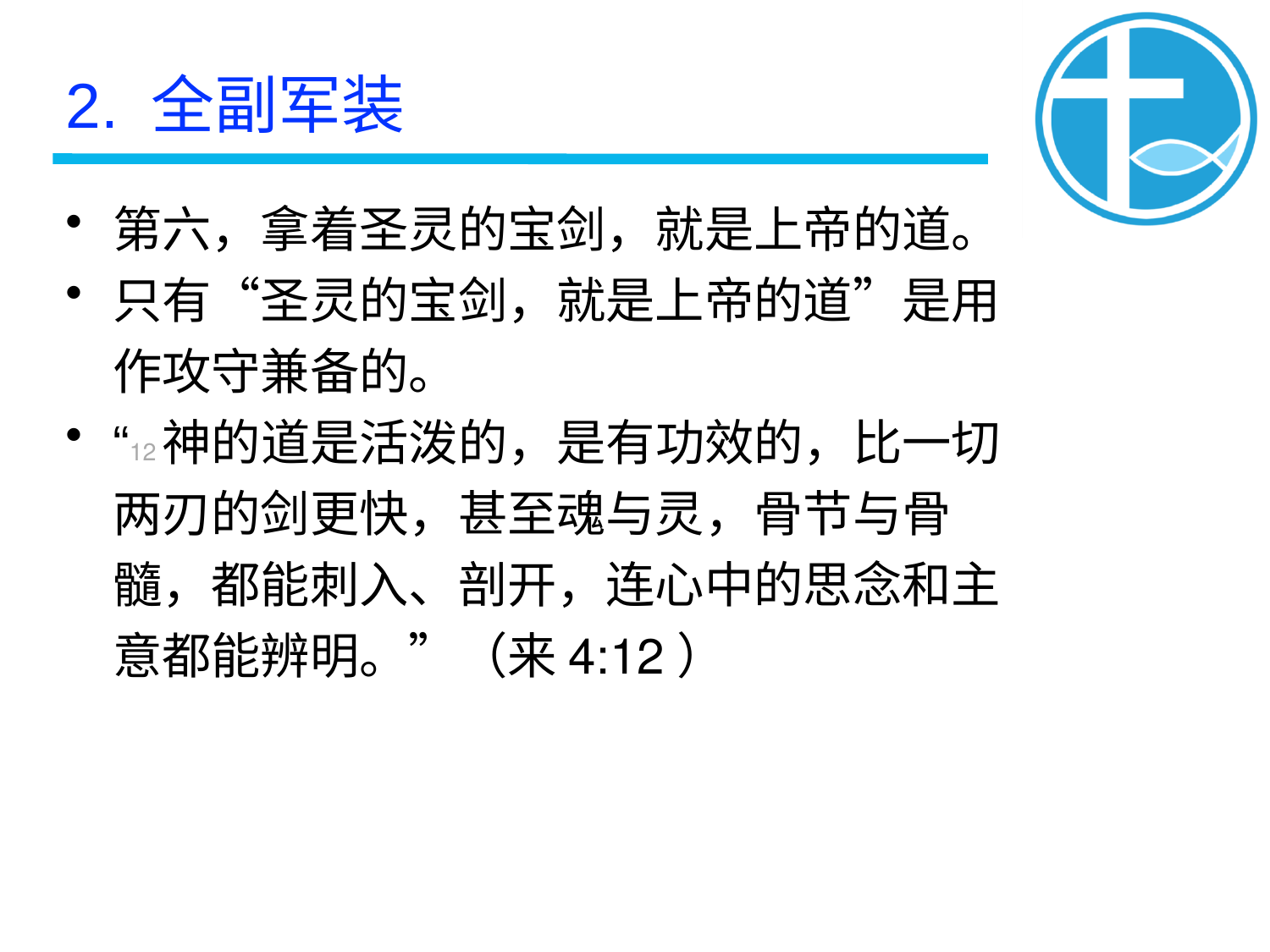

2. 全副军装
第六，拿着圣灵的宝剑，就是上帝的道。
只有“圣灵的宝剑，就是上帝的道”是用作攻守兼备的。
“12神的道是活泼的，是有功效的，比一切两刃的剑更快，甚至魂与灵，骨节与骨髓，都能刺入、剖开，连心中的思念和主意都能辨明。”（来4:12）